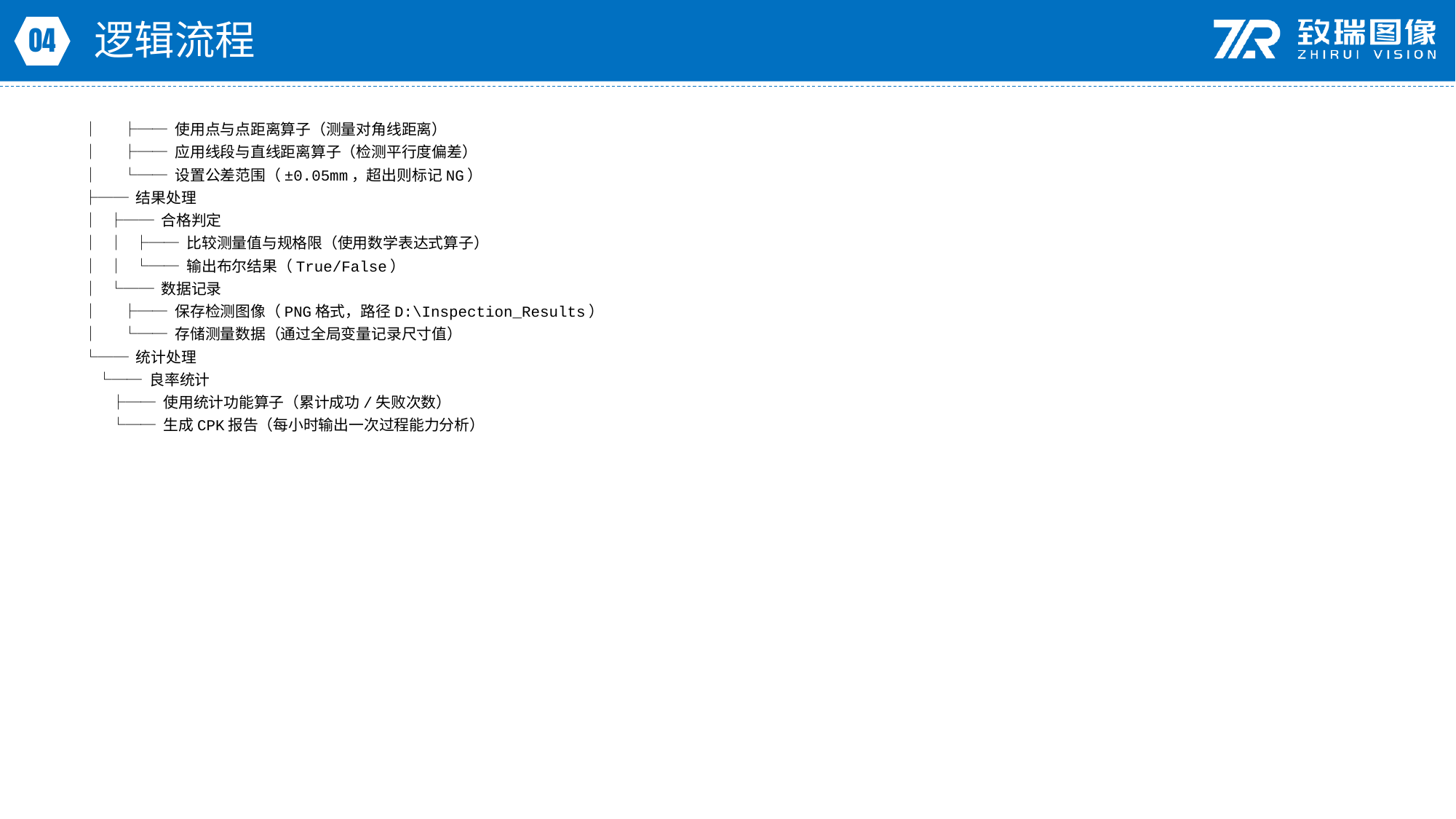

逻辑流程
04

│       ├── 使用点与点距离算子（测量对角线距离）
│       ├── 应用线段与直线距离算子（检测平行度偏差）
│       └── 设置公差范围（±0.05mm，超出则标记NG）
├── 结果处理
│   ├── 合格判定
│   │   ├── 比较测量值与规格限（使用数学表达式算子）
│   │   └── 输出布尔结果（True/False）
│   └── 数据记录
│       ├── 保存检测图像（PNG格式，路径D:\Inspection_Results）
│       └── 存储测量数据（通过全局变量记录尺寸值）
└── 统计处理
    └── 良率统计
        ├── 使用统计功能算子（累计成功/失败次数）
        └── 生成CPK报告（每小时输出一次过程能力分析）